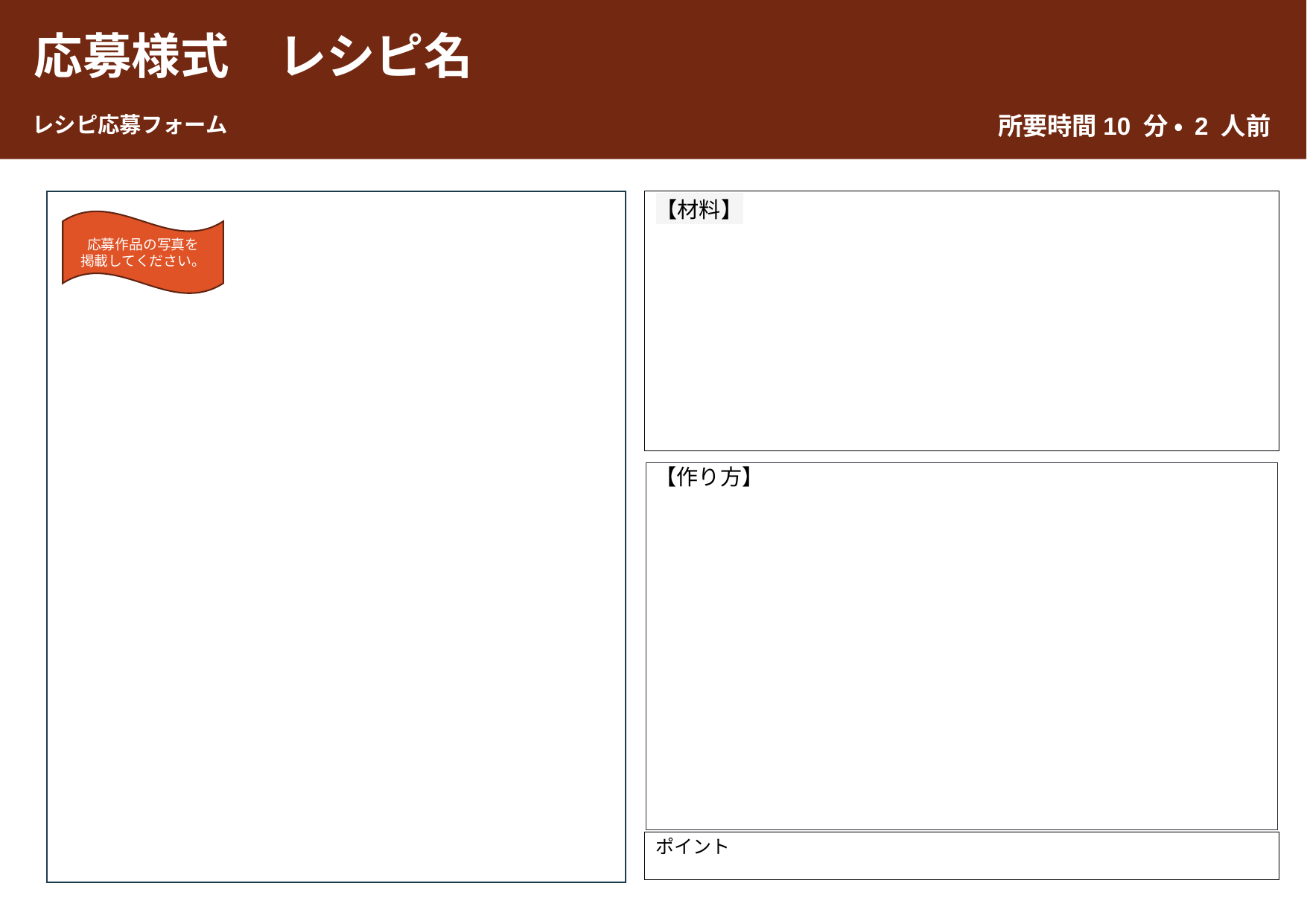

# 応募様式　レシピ名
レシピ応募フォーム
所要時間10 分 • 2 人前
【材料】

応募作品の写真を
掲載してください。
応募作品の写真を
掲載してください。
【作り方】

ポイント